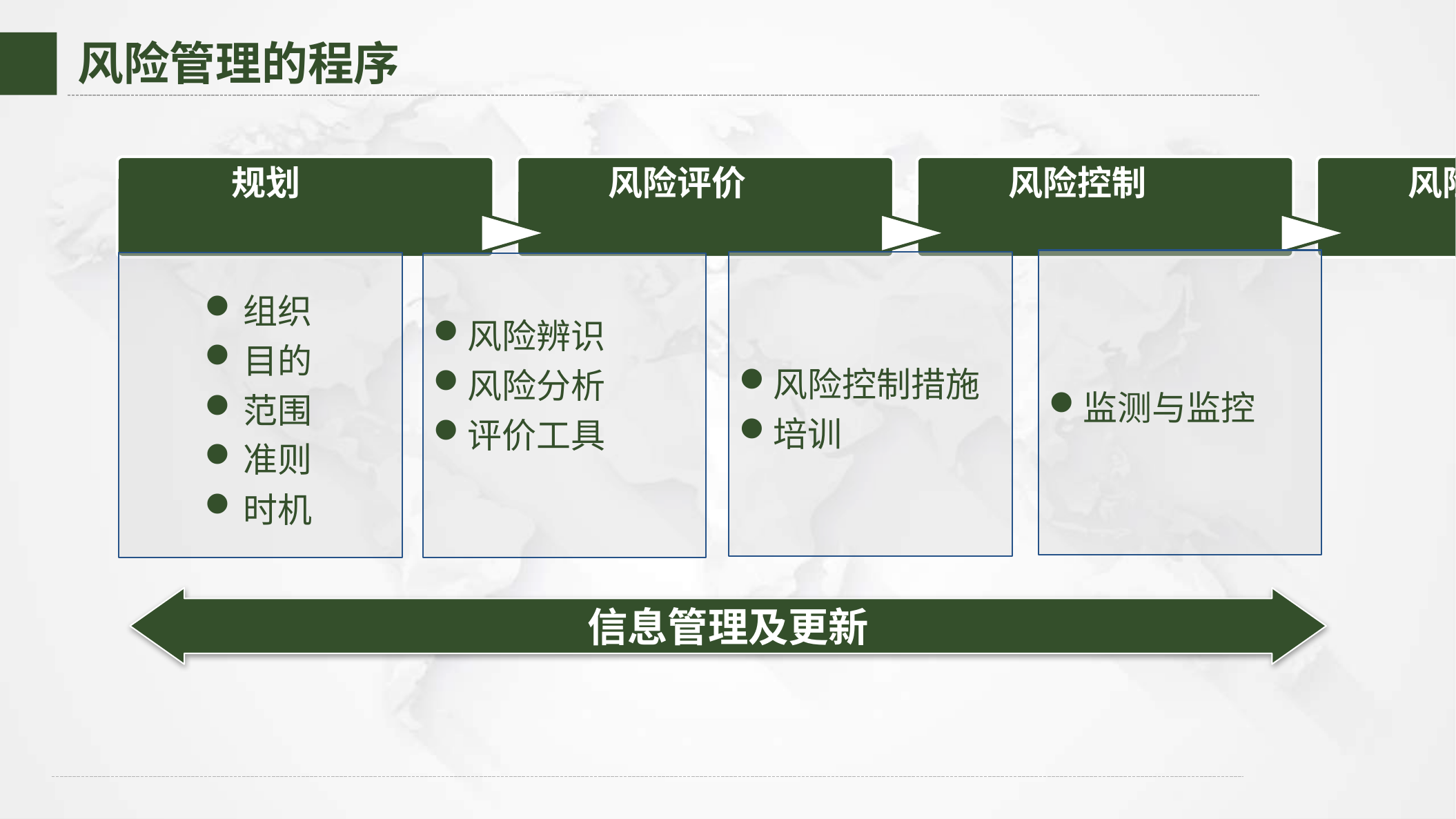

风险管理的程序

    规划

 风险评价

 风险控制

 风险监控
监测与监控
风险控制措施
培训
组织
目的
范围
准则
时机
风险辨识
风险分析
评价工具

信息管理及更新